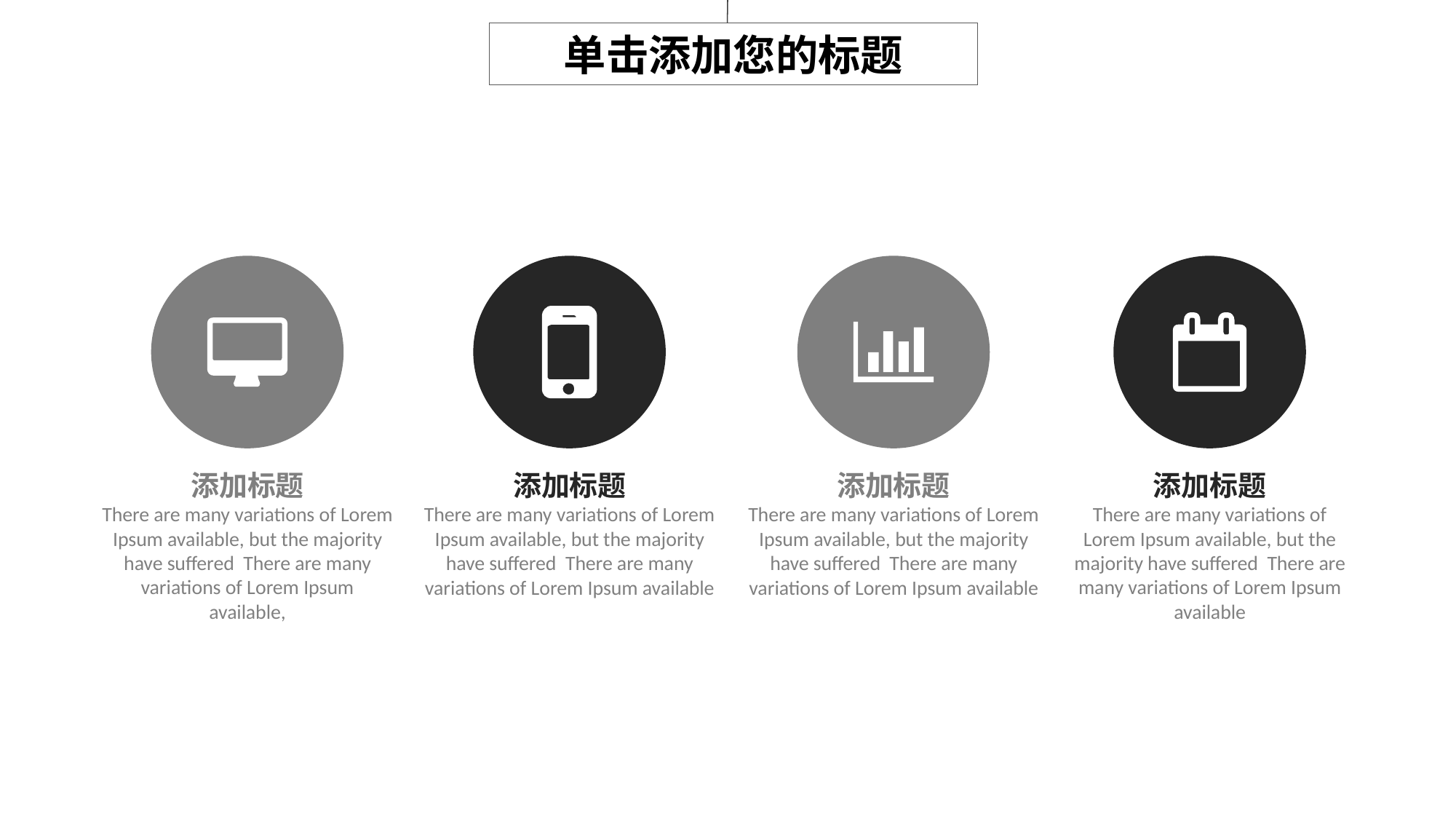

单击添加您的标题

添加标题
There are many variations of Lorem Ipsum available, but the majority have suffered  There are many variations of Lorem Ipsum available,
添加标题
There are many variations of Lorem Ipsum available, but the majority have suffered  There are many variations of Lorem Ipsum available
添加标题
There are many variations of Lorem Ipsum available, but the majority have suffered  There are many variations of Lorem Ipsum available
添加标题
There are many variations of Lorem Ipsum available, but the majority have suffered  There are many variations of Lorem Ipsum available